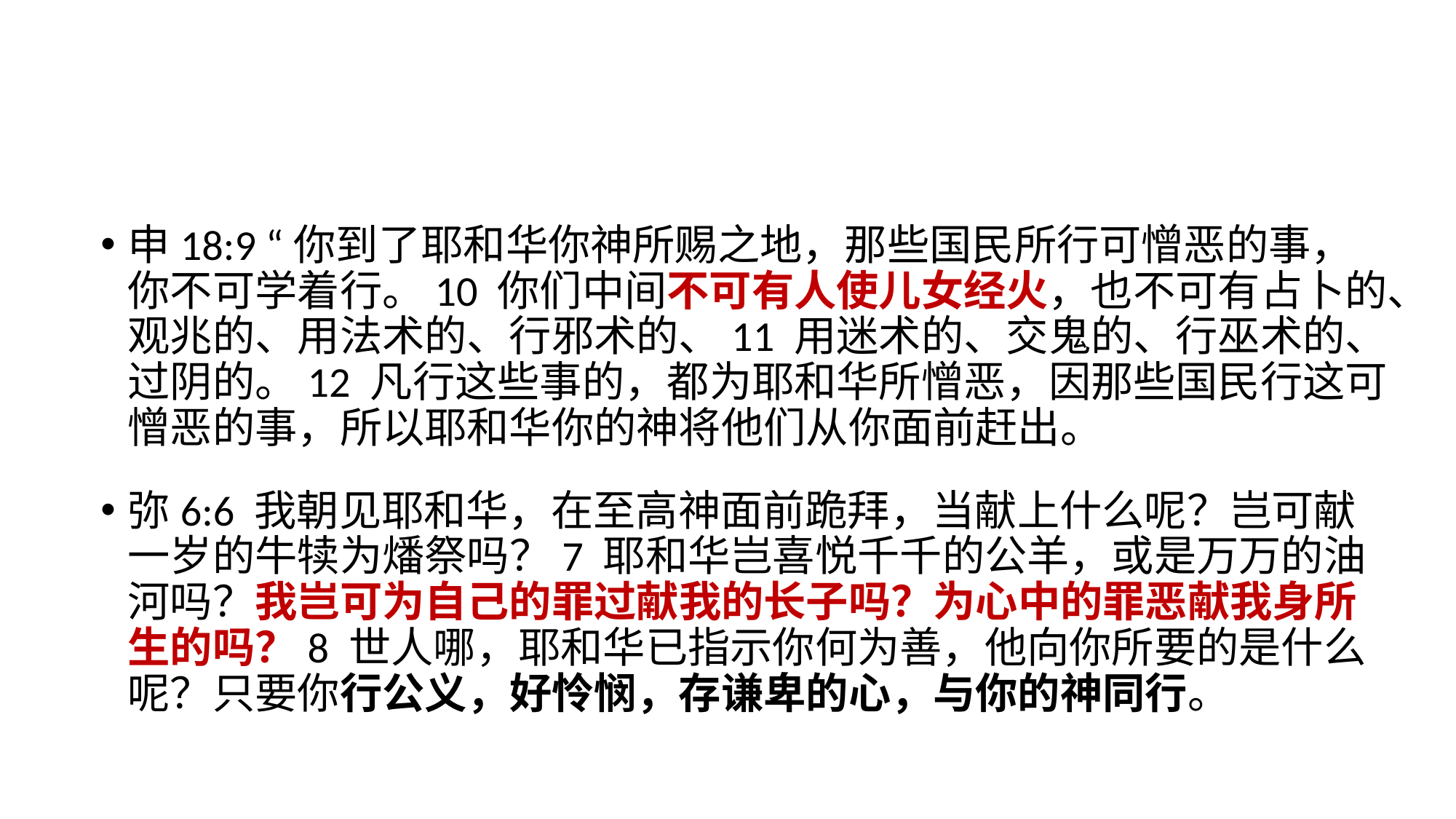

申18:9 “你到了耶和华你神所赐之地，那些国民所行可憎恶的事，你不可学着行。10 你们中间不可有人使儿女经火，也不可有占卜的、观兆的、用法术的、行邪术的、11 用迷术的、交鬼的、行巫术的、过阴的。12 凡行这些事的，都为耶和华所憎恶，因那些国民行这可憎恶的事，所以耶和华你的神将他们从你面前赶出。

弥6:6 我朝见耶和华，在至高神面前跪拜，当献上什么呢？岂可献一岁的牛犊为燔祭吗？7 耶和华岂喜悦千千的公羊，或是万万的油河吗？我岂可为自己的罪过献我的长子吗？为心中的罪恶献我身所生的吗？8 世人哪，耶和华已指示你何为善，他向你所要的是什么呢？只要你行公义，好怜悯，存谦卑的心，与你的神同行。